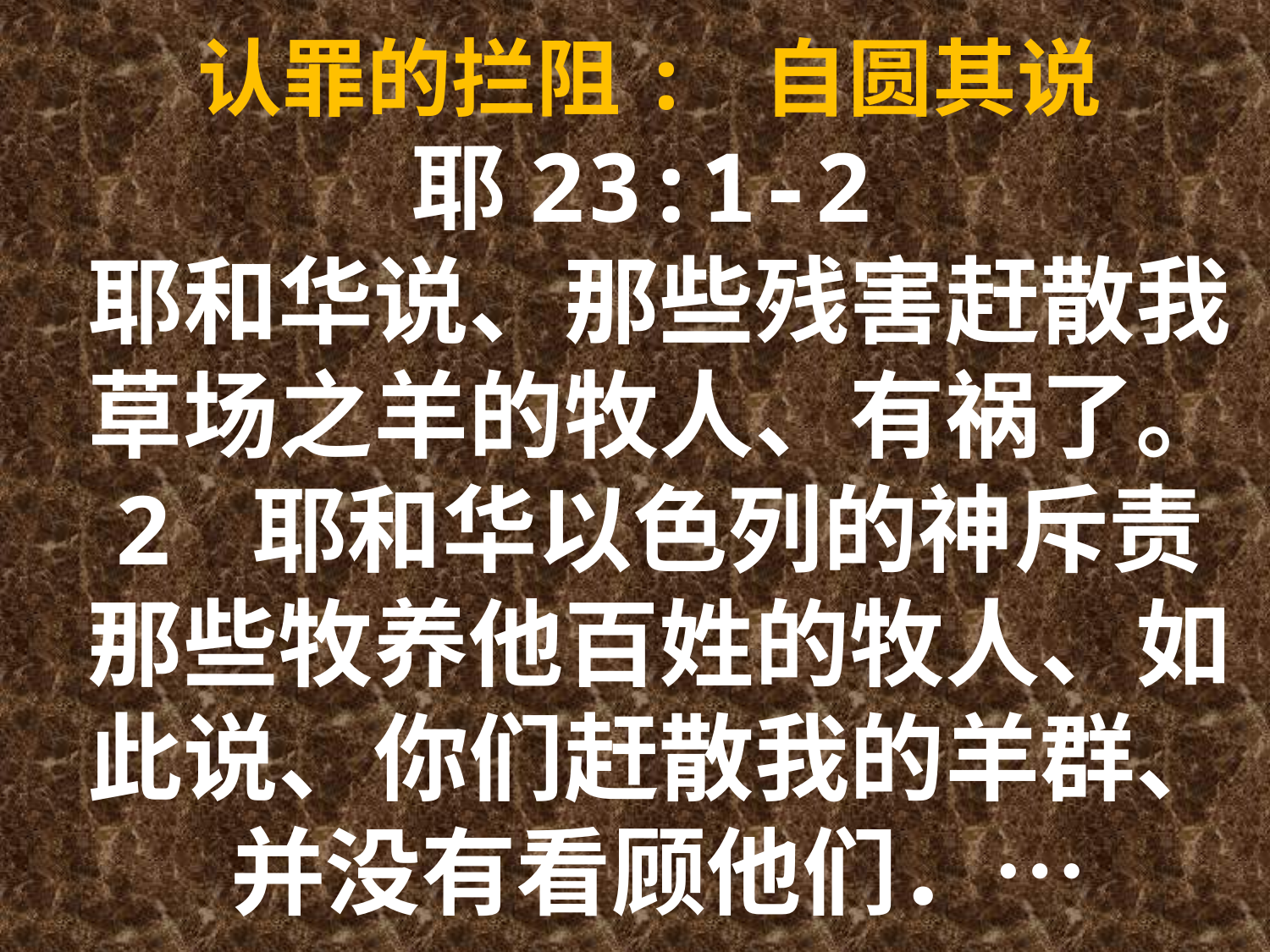

# 认罪的拦阻: 自圆其说 耶23:1-2 耶和华说、那些残害赶散我草场之羊的牧人、有祸了。 2 耶和华以色列的神斥责那些牧养他百姓的牧人、如此说、你们赶散我的羊群、并没有看顾他们．…